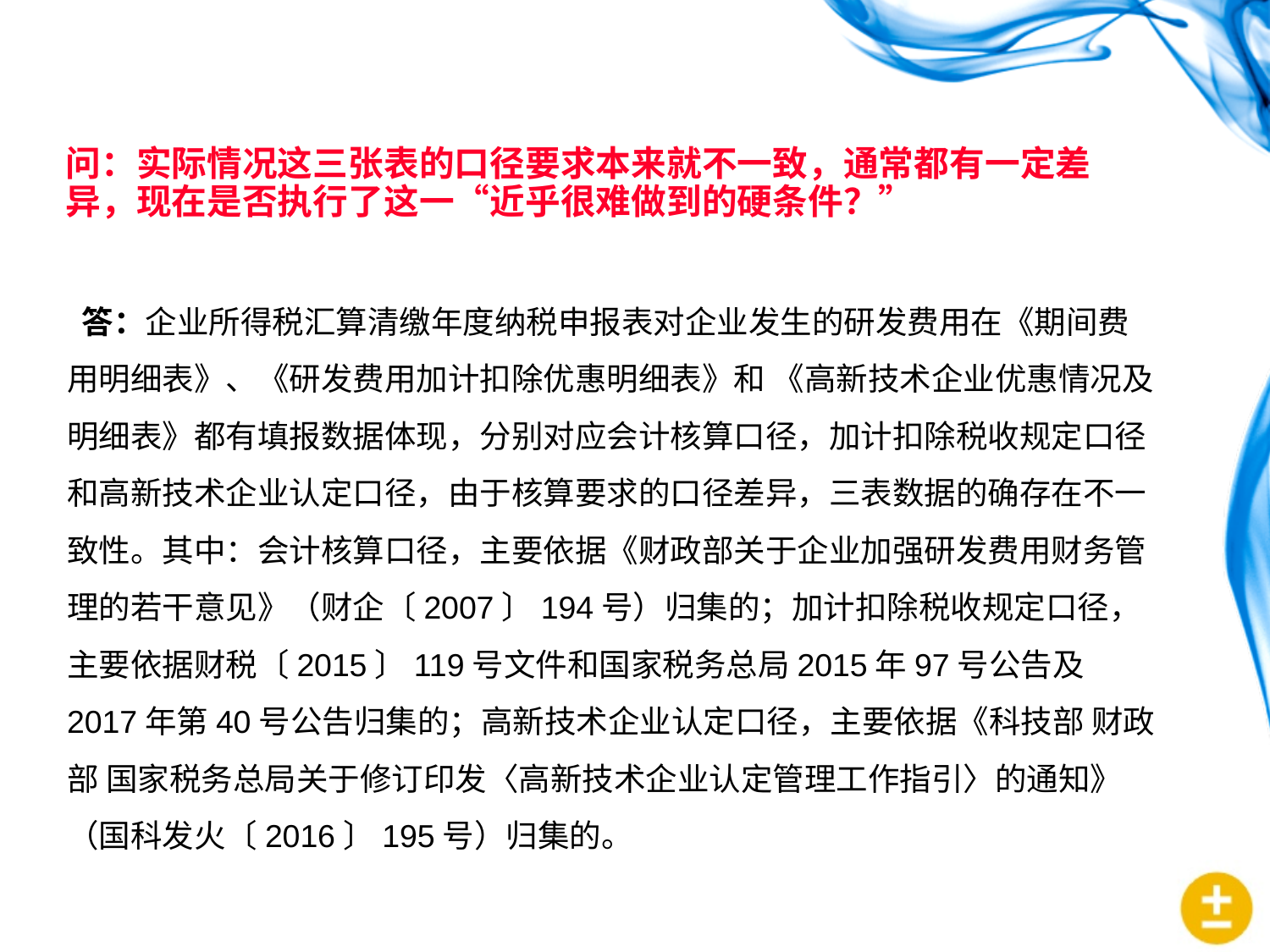

# 问：实际情况这三张表的口径要求本来就不一致，通常都有一定差异，现在是否执行了这一“近乎很难做到的硬条件？”

 答：企业所得税汇算清缴年度纳税申报表对企业发生的研发费用在《期间费用明细表》、《研发费用加计扣除优惠明细表》和 《高新技术企业优惠情况及明细表》都有填报数据体现，分别对应会计核算口径，加计扣除税收规定口径和高新技术企业认定口径，由于核算要求的口径差异，三表数据的确存在不一致性。其中：会计核算口径，主要依据《财政部关于企业加强研发费用财务管理的若干意见》（财企〔2007〕194号）归集的；加计扣除税收规定口径，主要依据财税〔2015〕119号文件和国家税务总局2015年97号公告及2017年第40号公告归集的；高新技术企业认定口径，主要依据《科技部 财政部 国家税务总局关于修订印发〈高新技术企业认定管理工作指引〉的通知》（国科发火〔2016〕195号）归集的。